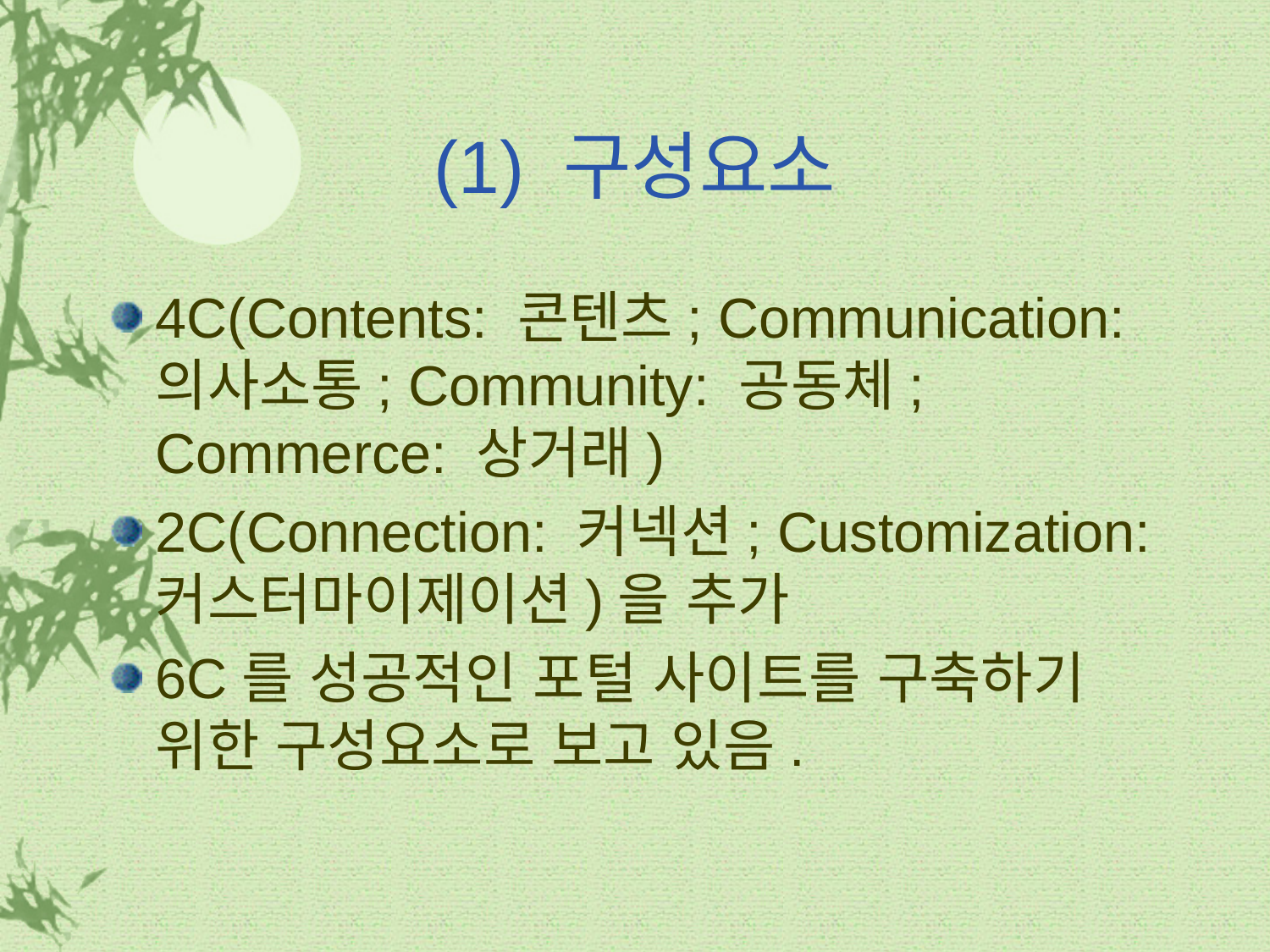

# (1) 구성요소
4C(Contents: 콘텐츠; Communication: 의사소통; Community: 공동체; Commerce: 상거래)
2C(Connection: 커넥션; Customization: 커스터마이제이션)을 추가
6C를 성공적인 포털 사이트를 구축하기 위한 구성요소로 보고 있음.